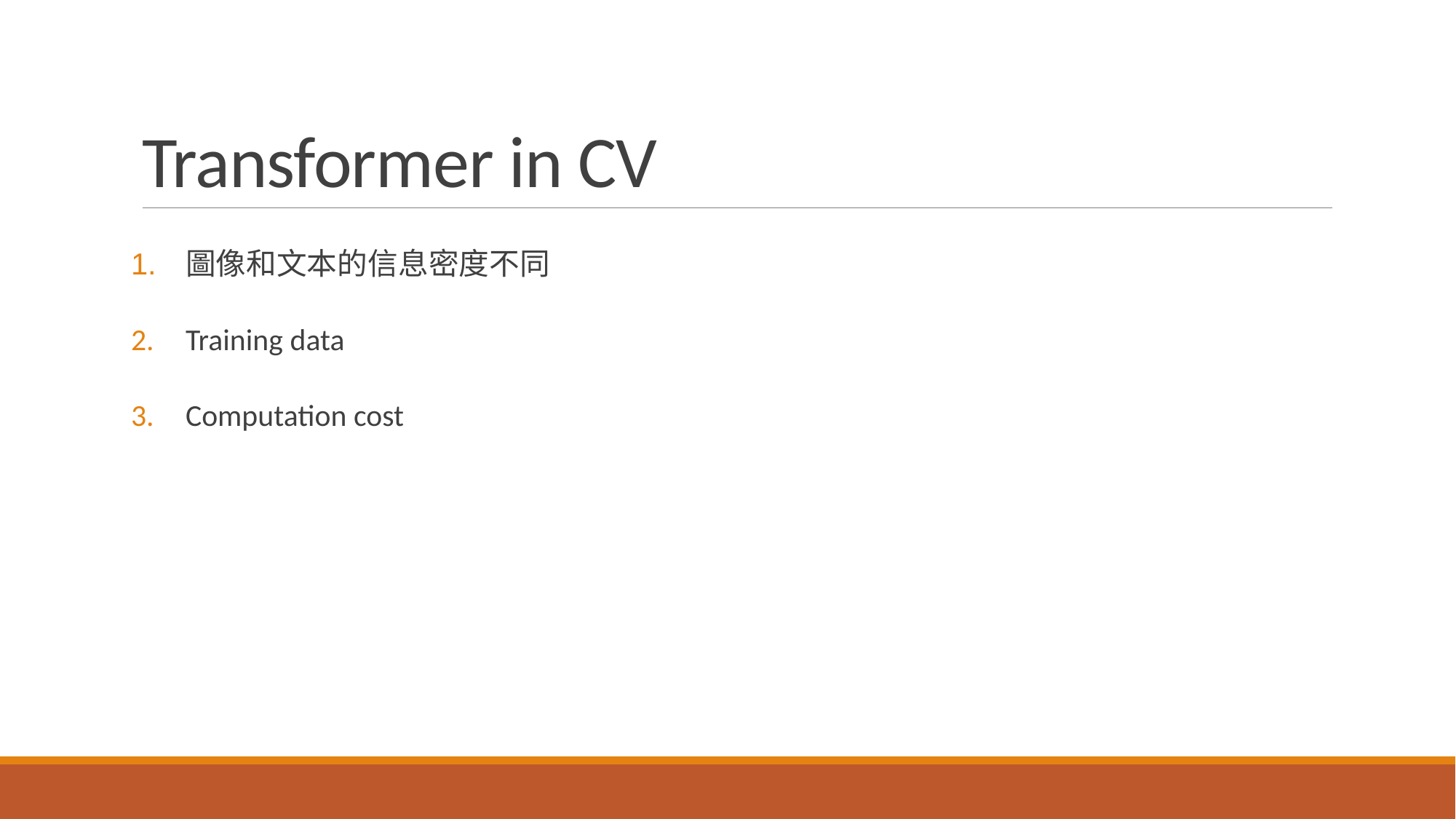

# Transformer in CV
圖像和文本的信息密度不同
Training data
Computation cost